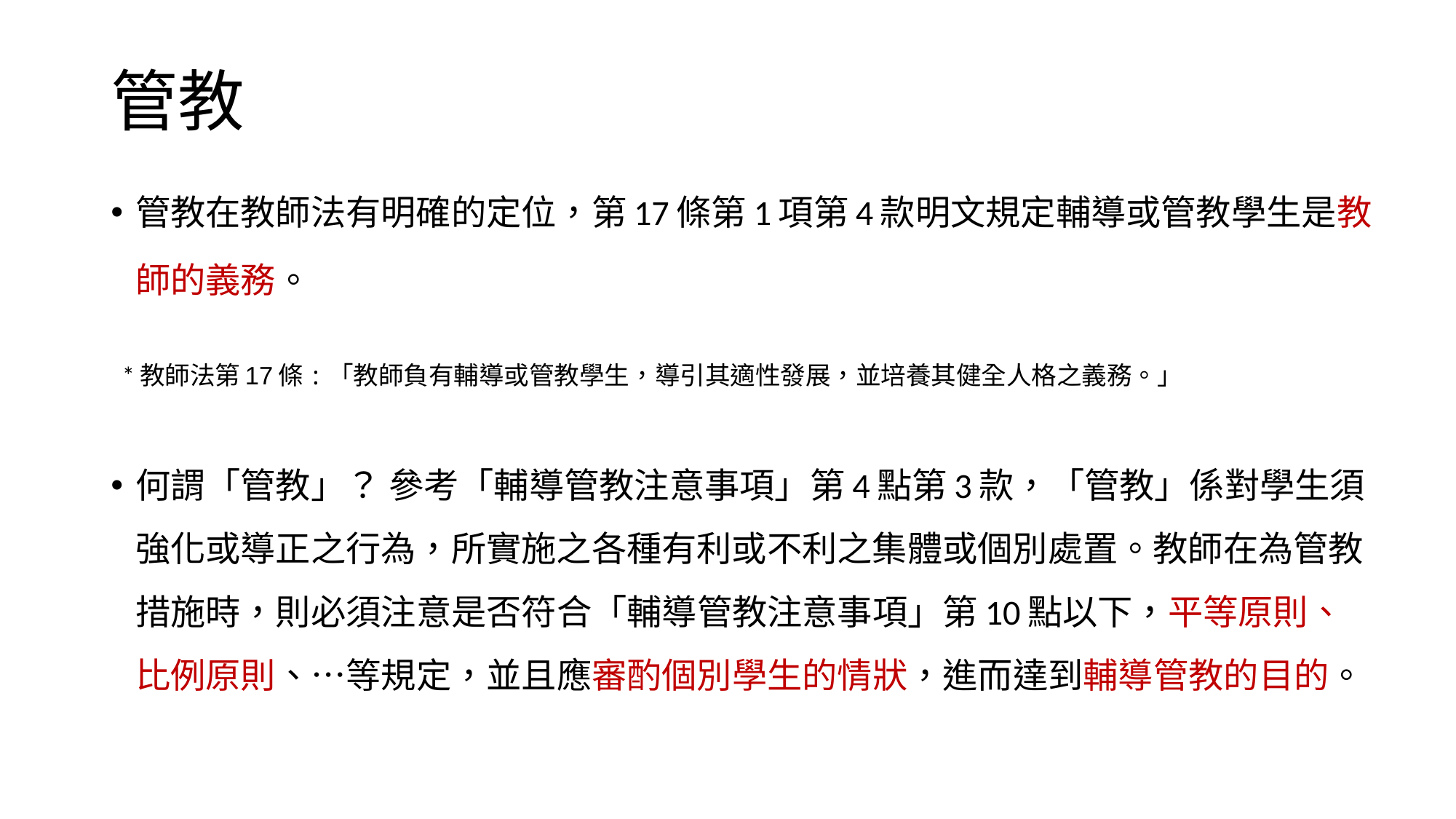

# 管教
管教在教師法有明確的定位，第17條第1項第4款明文規定輔導或管教學生是教師的義務。

  *教師法第17條:「教師負有輔導或管教學生，導引其適性發展，並培養其健全人格之義務。」

何謂「管教」？ 參考「輔導管教注意事項」第4點第3款，「管教」係對學生須強化或導正之行為，所實施之各種有利或不利之集體或個別處置。教師在為管教措施時，則必須注意是否符合「輔導管教注意事項」第10點以下，平等原則、比例原則、…等規定，並且應審酌個別學生的情狀，進而達到輔導管教的目的。